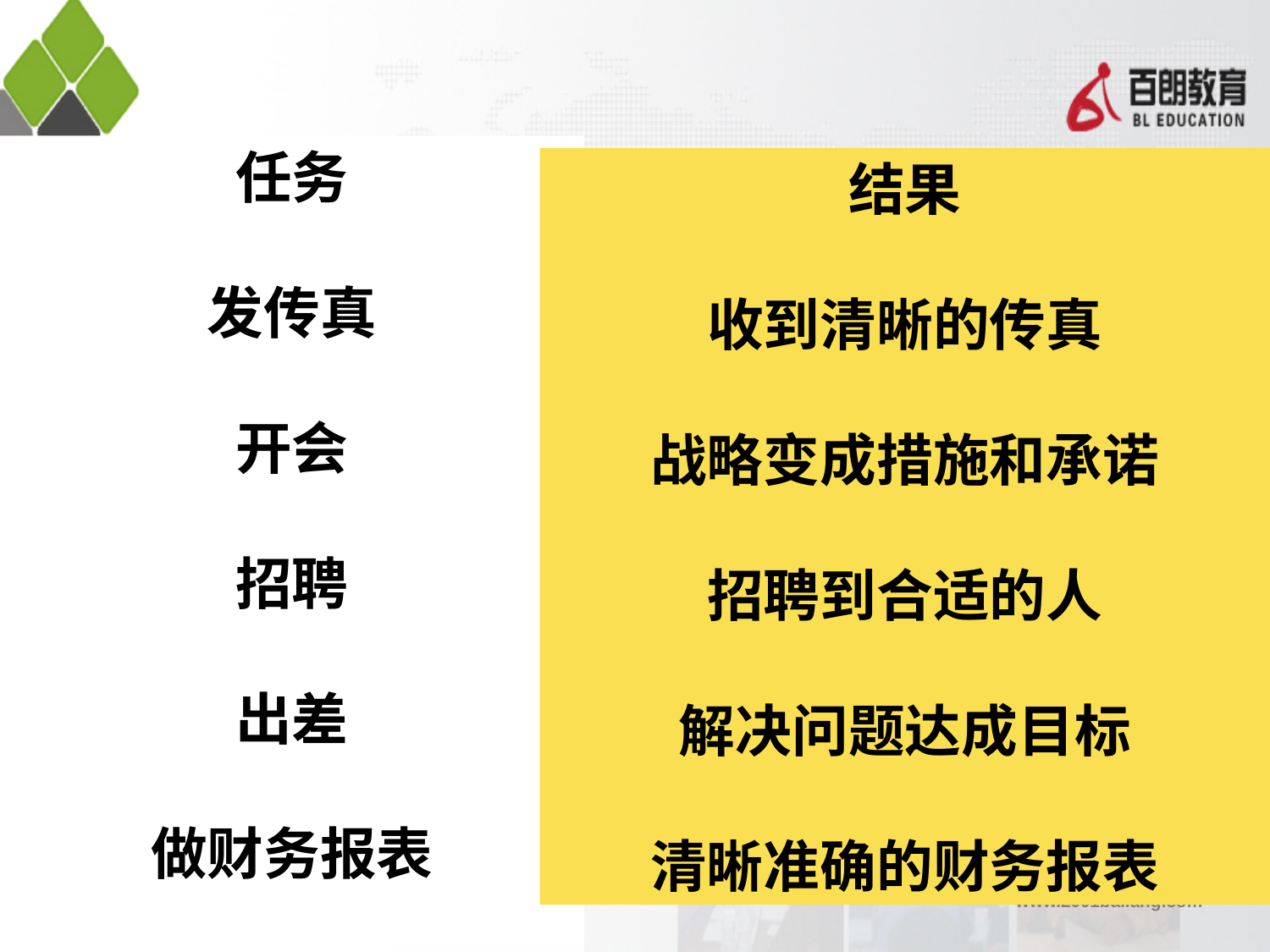

任务

发传真

开会

招聘

出差

做财务报表

结果

收到清晰的传真

战略变成措施和承诺

招聘到合适的人

解决问题达成目标

清晰准确的财务报表